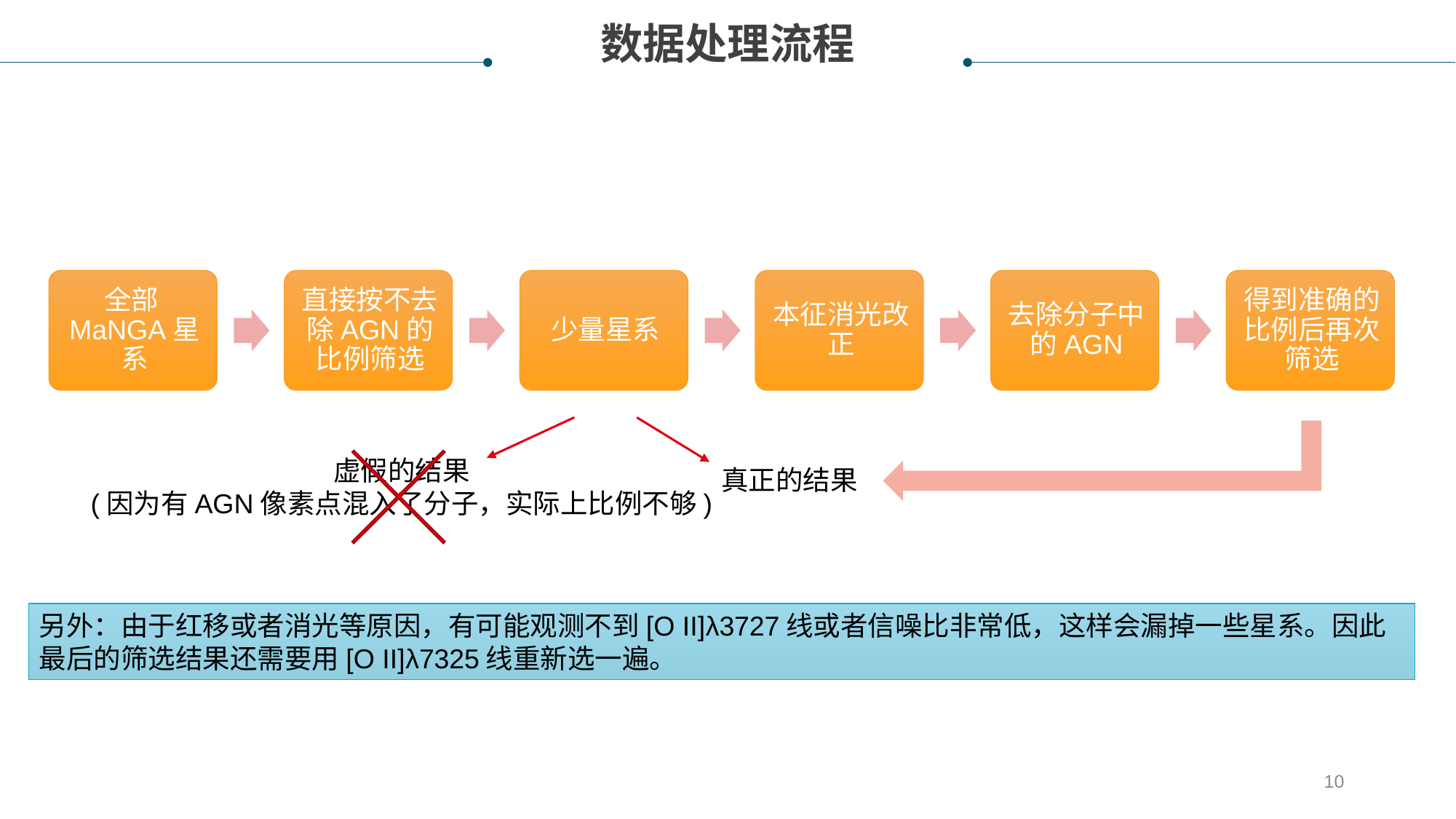

数据处理流程

全部MaNGA星系

直接按不去除AGN的比例筛选

少量星系

本征消光改正

去除分子中的AGN

得到准确的比例后再次筛选

虚假的结果
(因为有AGN像素点混入了分子，实际上比例不够)
真正的结果
另外：由于红移或者消光等原因，有可能观测不到[O II]λ3727线或者信噪比非常低，这样会漏掉一些星系。因此最后的筛选结果还需要用[O II]λ7325线重新选一遍。
10